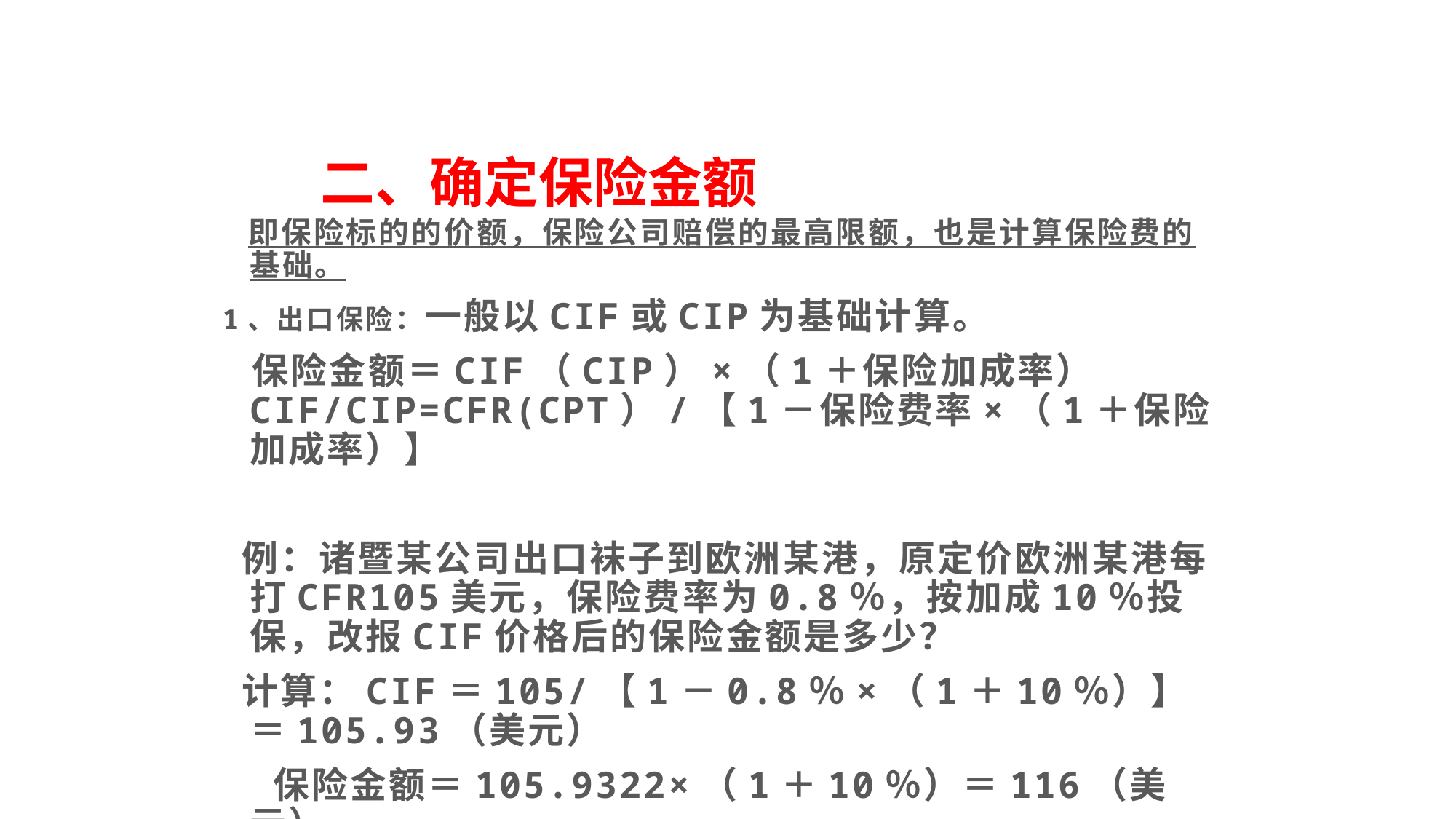

二、确定保险金额

  即保险标的的价额，保险公司赔偿的最高限额，也是计算保险费的基础。
1、出口保险：一般以CIF或CIP为基础计算。
  保险金额＝CIF（CIP）×（1＋保险加成率） CIF/CIP=CFR(CPT）/【1－保险费率×（1＋保险加成率）】

 例：诸暨某公司出口袜子到欧洲某港，原定价欧洲某港每打CFR105美元，保险费率为0.8％，按加成10％投保，改报CIF价格后的保险金额是多少？
 计算：CIF＝105/【1－0.8％×（1＋10％）】＝105.93（美元）
    保险金额＝105.9322×（1＋10％）＝116（美元）